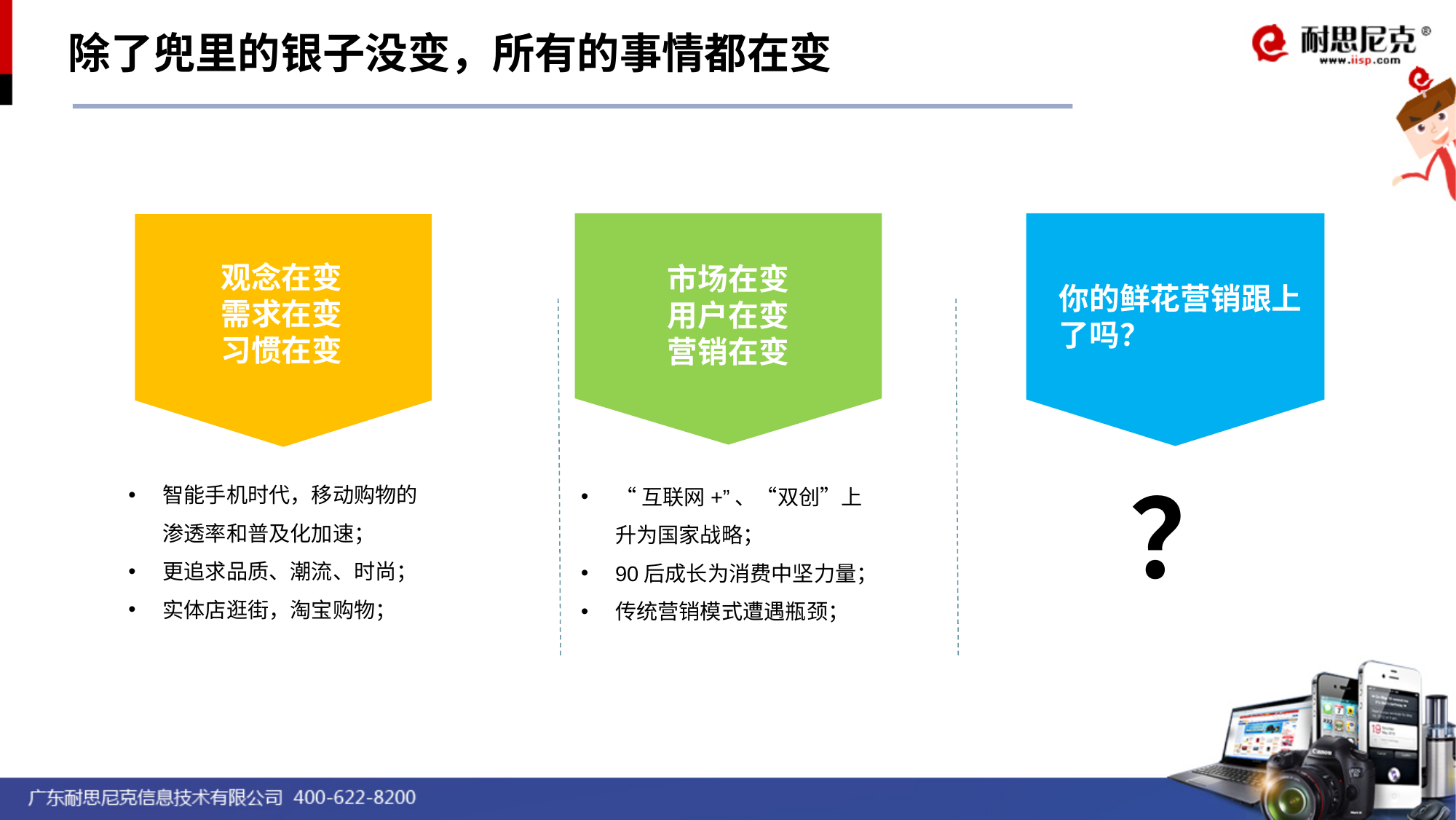

除了兜里的银子没变，所有的事情都在变

观念在变
需求在变
习惯在变
市场在变
用户在变
营销在变
你的鲜花营销跟上了吗？
智能手机时代，移动购物的渗透率和普及化加速；
更追求品质、潮流、时尚；
实体店逛街，淘宝购物；

？
“互联网+”、“双创”上升为国家战略；
90后成长为消费中坚力量；
传统营销模式遭遇瓶颈；